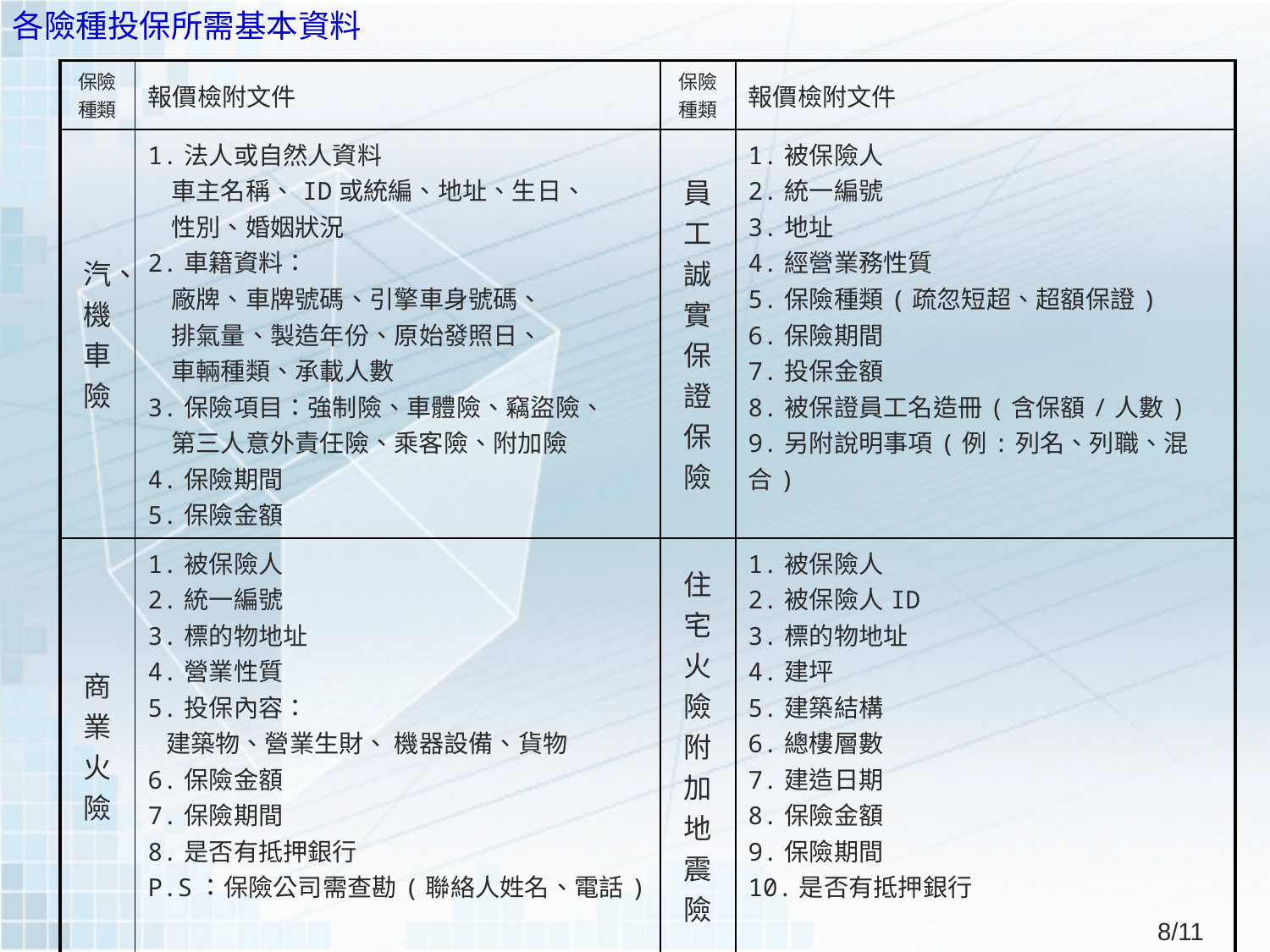

各險種投保所需基本資料
| 保險 種類 | 報價檢附文件 | 保險 種類 | 報價檢附文件 |
| --- | --- | --- | --- |
| 汽、機車險 | 1.法人或自然人資料 車主名稱、ID或統編、地址、生日、 性別、婚姻狀況 2.車籍資料： 廠牌、車牌號碼、引擎車身號碼、 排氣量、製造年份、原始發照日、 車輛種類、承載人數 3.保險項目：強制險、車體險、竊盜險、 第三人意外責任險、乘客險、附加險 4.保險期間 5.保險金額 | 員工誠實保證保險 | 1.被保險人 2.統一編號 3.地址 4.經營業務性質 5.保險種類(疏忽短超、超額保證) 6.保險期間 7.投保金額 8.被保證員工名造冊(含保額/人數) 9.另附說明事項(例:列名、列職、混合) |
| 商業火險 | 1.被保險人 2.統一編號 3.標的物地址 4.營業性質 5.投保內容： 建築物、營業生財、 機器設備、貨物 6.保險金額 7.保險期間 8.是否有抵押銀行 P.S：保險公司需查勘(聯絡人姓名、電話) | 住宅火險附加地震險 | 1.被保險人 2.被保險人ID 3.標的物地址 4.建坪 5.建築結構 6.總樓層數 7.建造日期 8.保險金額 9.保險期間 10.是否有抵押銀行 |

8/11